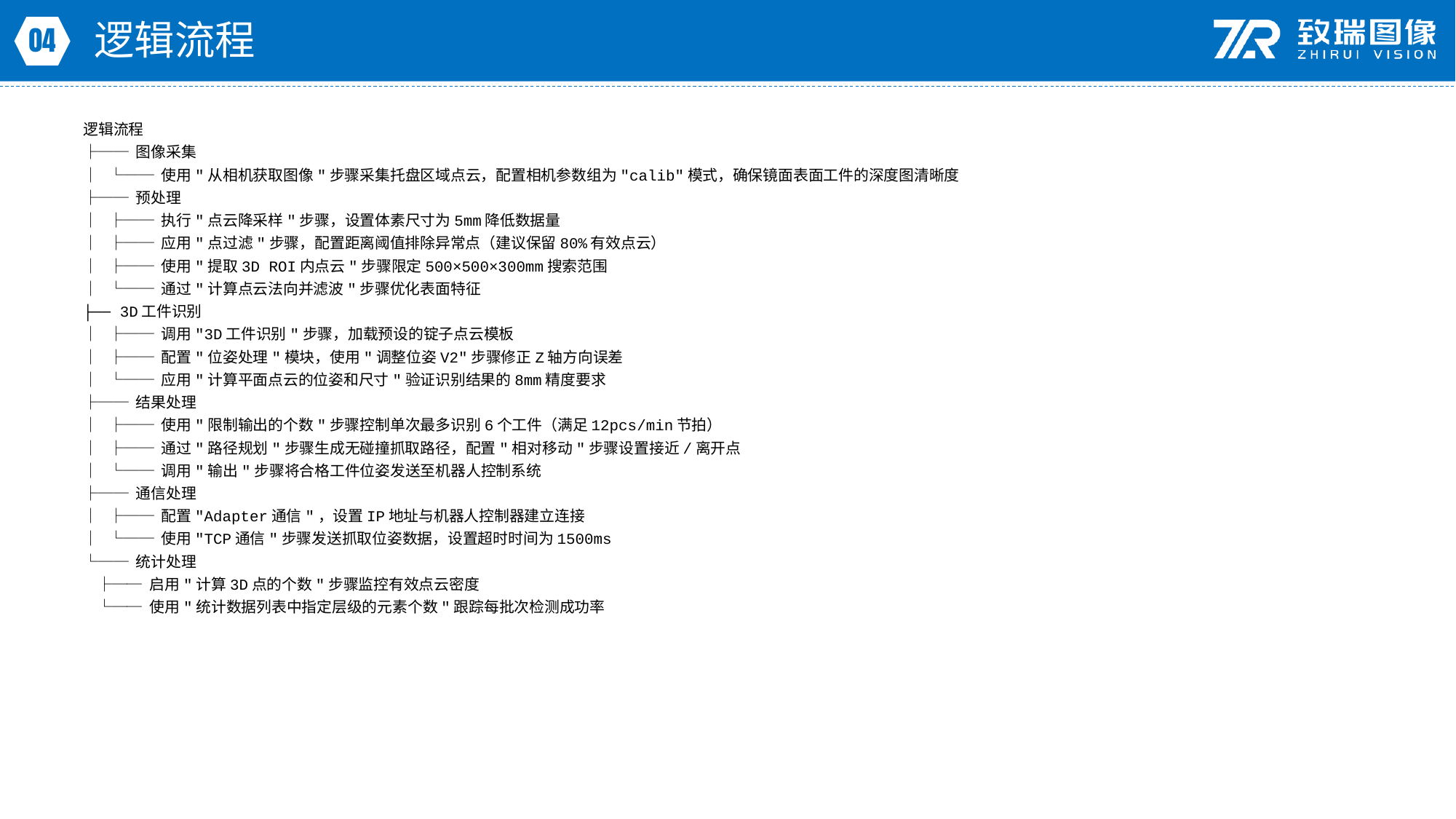

逻辑流程
04

逻辑流程
├── 图像采集
│   └── 使用"从相机获取图像"步骤采集托盘区域点云，配置相机参数组为"calib"模式，确保镜面表面工件的深度图清晰度
├── 预处理
│   ├── 执行"点云降采样"步骤，设置体素尺寸为5mm降低数据量
│   ├── 应用"点过滤"步骤，配置距离阈值排除异常点（建议保留80%有效点云）
│   ├── 使用"提取3D ROI内点云"步骤限定500×500×300mm搜索范围
│   └── 通过"计算点云法向并滤波"步骤优化表面特征
├── 3D工件识别
│   ├── 调用"3D工件识别"步骤，加载预设的锭子点云模板
│   ├── 配置"位姿处理"模块，使用"调整位姿V2"步骤修正Z轴方向误差
│   └── 应用"计算平面点云的位姿和尺寸"验证识别结果的8mm精度要求
├── 结果处理
│   ├── 使用"限制输出的个数"步骤控制单次最多识别6个工件（满足12pcs/min节拍）
│   ├── 通过"路径规划"步骤生成无碰撞抓取路径，配置"相对移动"步骤设置接近/离开点
│   └── 调用"输出"步骤将合格工件位姿发送至机器人控制系统
├── 通信处理
│   ├── 配置"Adapter通信"，设置IP地址与机器人控制器建立连接
│   └── 使用"TCP通信"步骤发送抓取位姿数据，设置超时时间为1500ms
└── 统计处理
    ├── 启用"计算3D点的个数"步骤监控有效点云密度
    └── 使用"统计数据列表中指定层级的元素个数"跟踪每批次检测成功率